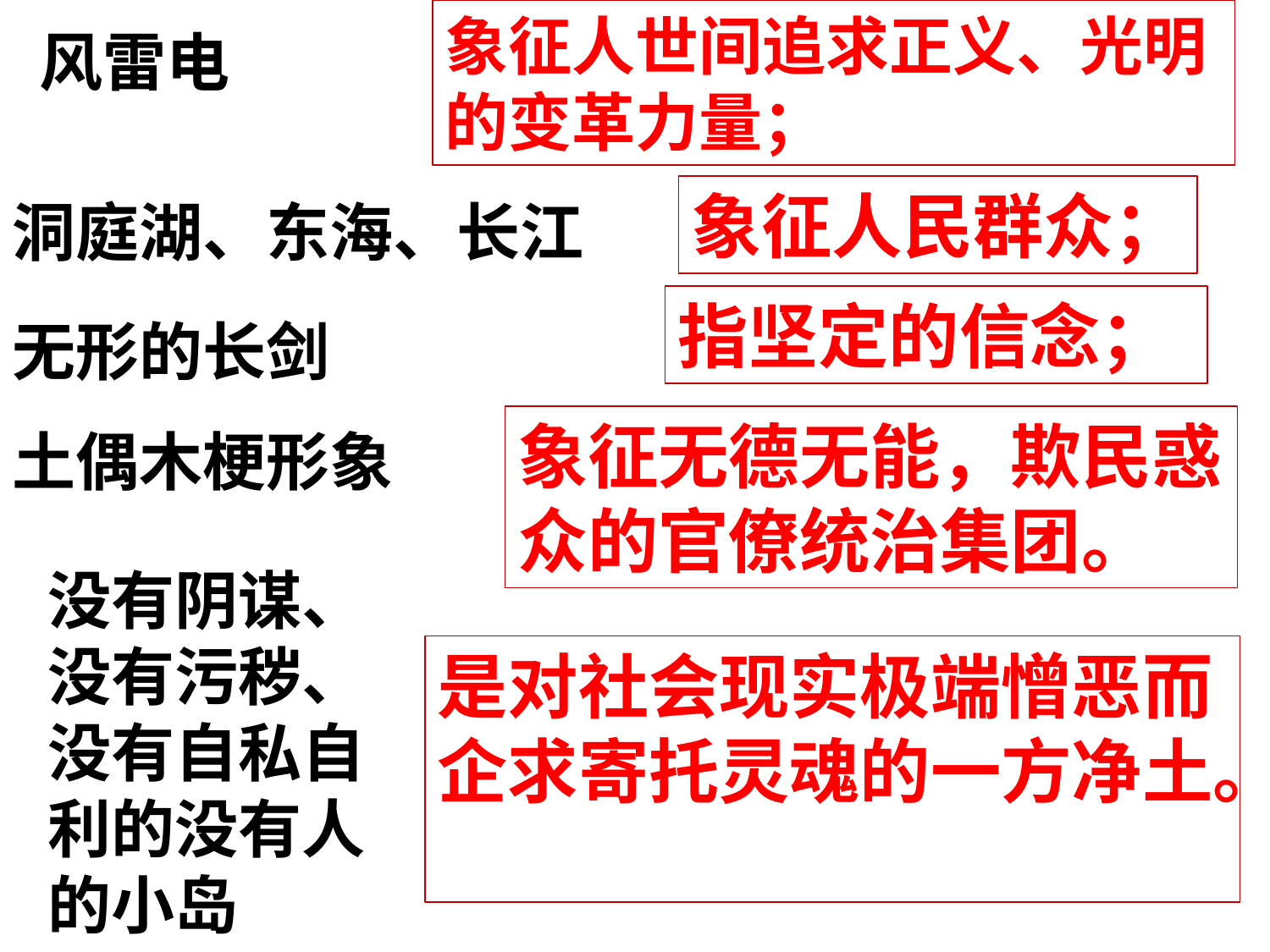

象征人世间追求正义、光明的变革力量；
风雷电
象征人民群众；
洞庭湖、东海、长江
指坚定的信念；
无形的长剑
象征无德无能，欺民惑众的官僚统治集团。
土偶木梗形象
没有阴谋、没有污秽、没有自私自利的没有人的小岛
是对社会现实极端憎恶而企求寄托灵魂的一方净土。